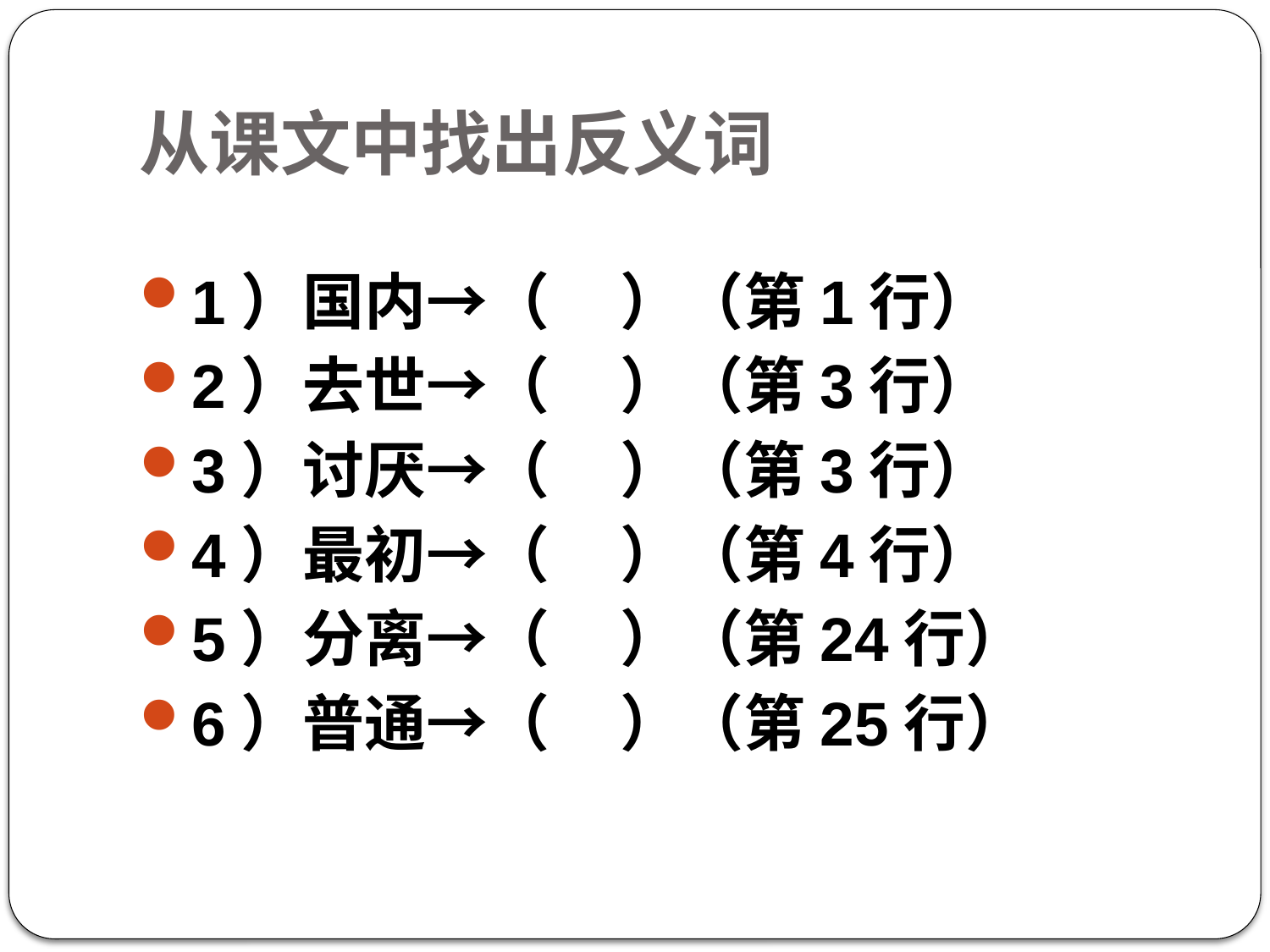

# 从课文中找出反义词
1）国内→（     ）（第1行）
2）去世→（     ）（第3行）
3）讨厌→（     ）（第3行）
4）最初→（     ）（第4行）
5）分离→（     ）（第24行）
6）普通→（     ）（第25行）